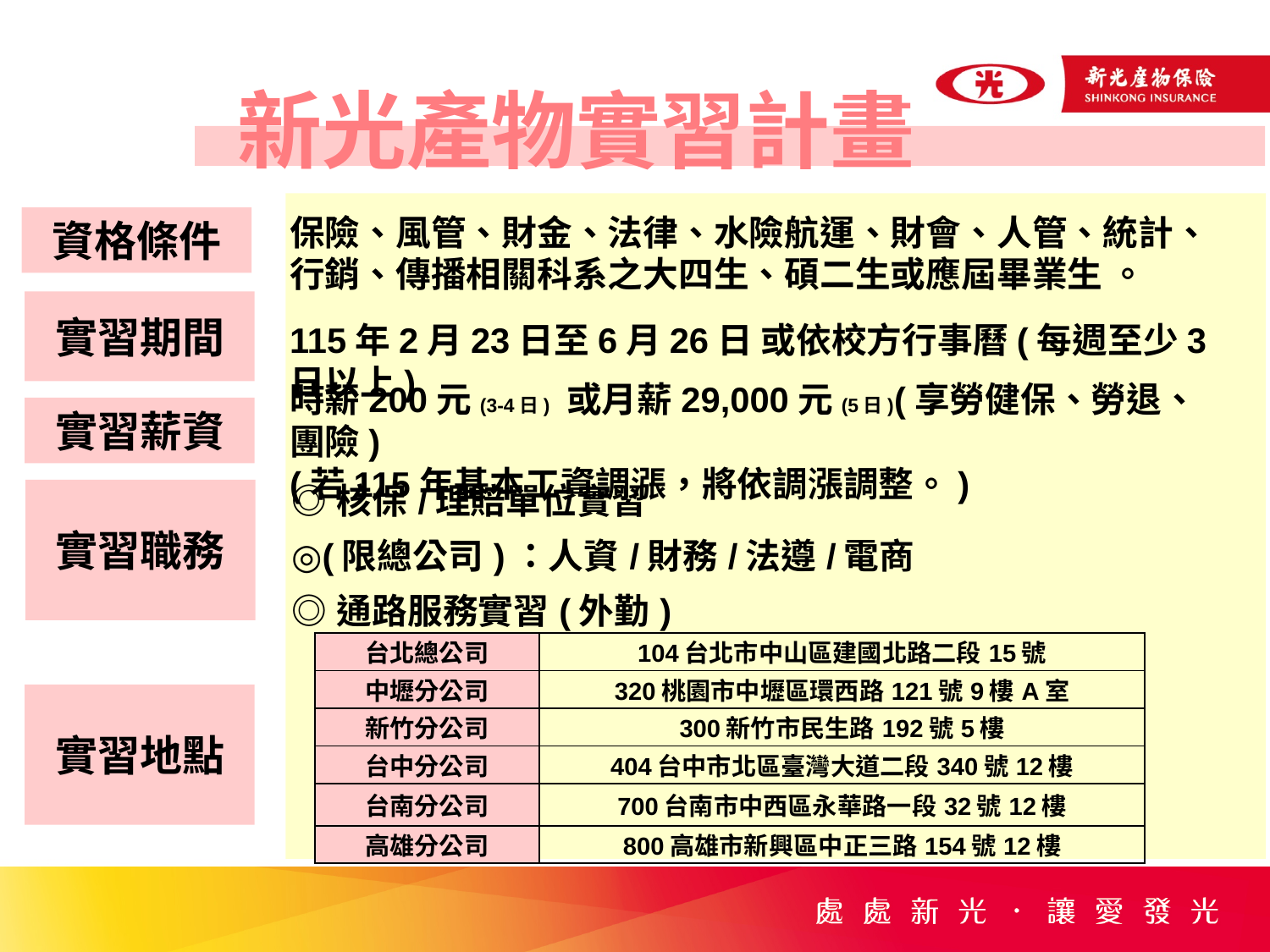

新光產物實習計畫

保險、風管、財金、法律、水險航運、財會、人管、統計、行銷、傳播相關科系之大四生、碩二生或應屆畢業生 。
資格條件
實習期間
115年2月23日至6月26日 或依校方行事曆(每週至少3日以上)
時薪200元(3-4日) 或月薪29,000元(5日)(享勞健保、勞退、團險)
(若115年基本工資調漲，將依調漲調整。)
實習薪資
| ◎核保/理賠單位實習 |
| --- |
| ◎(限總公司)：人資/財務/法遵/電商 |
| ◎通路服務實習(外勤) |
實習職務
| 台北總公司 | 104台北市中山區建國北路二段15號 |
| --- | --- |
| 中壢分公司 | 320桃園市中壢區環西路121號9樓A室 |
| 新竹分公司 | 300新竹市民生路192號5樓 |
| 台中分公司 | 404台中市北區臺灣大道二段340號12樓 |
| 台南分公司 | 700台南市中西區永華路一段32號12樓 |
| 高雄分公司 | 800高雄市新興區中正三路154號12樓 |
實習地點